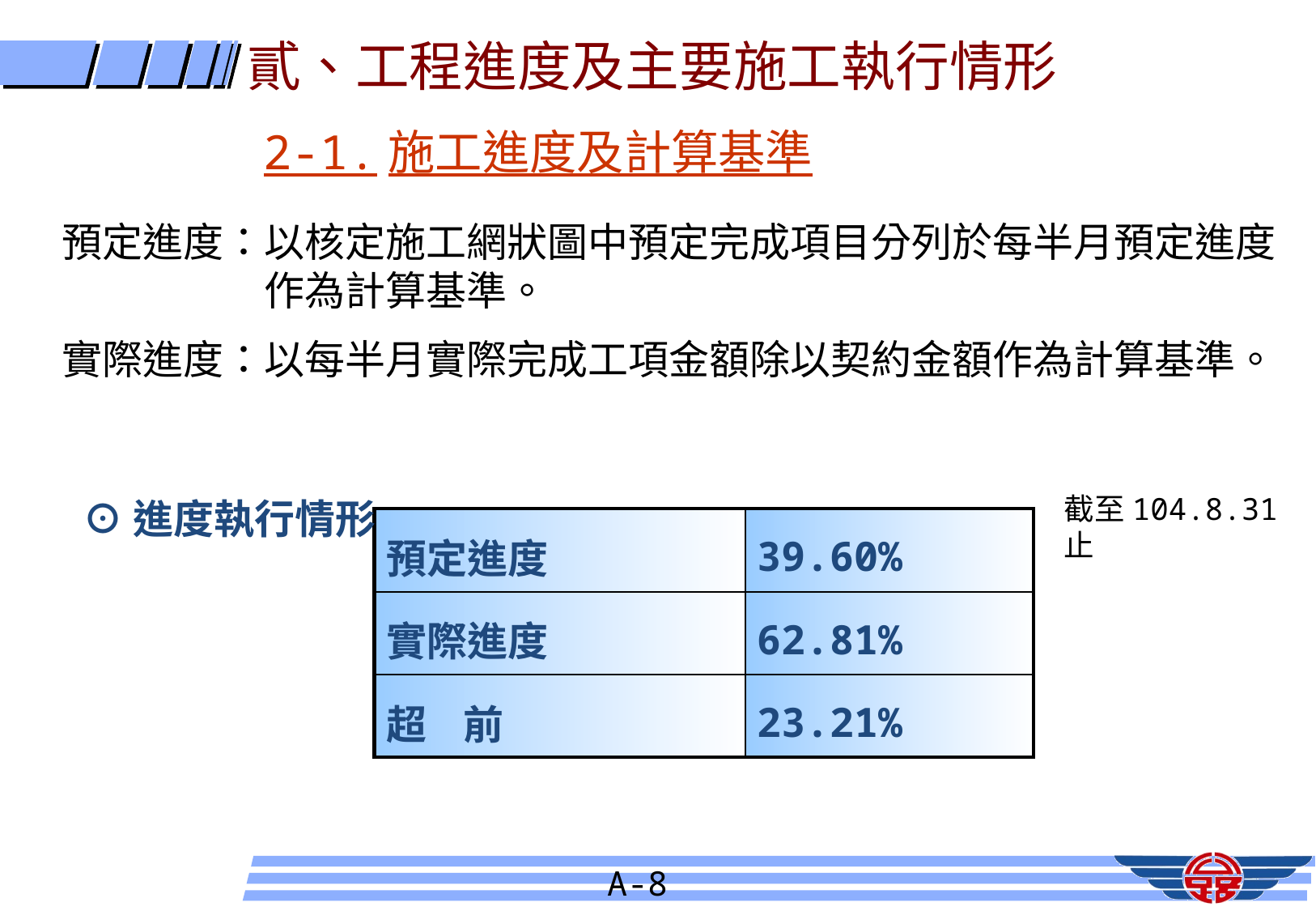

貳、工程進度及主要施工執行情形
2-1.施工進度及計算基準
預定進度：以核定施工網狀圖中預定完成項目分列於每半月預定進度作為計算基準。
實際進度：以每半月實際完成工項金額除以契約金額作為計算基準。
截至104.8.31止
⊙進度執行情形
| 預定進度 | 39.60% |
| --- | --- |
| 實際進度 | 62.81% |
| 超 前 | 23.21% |